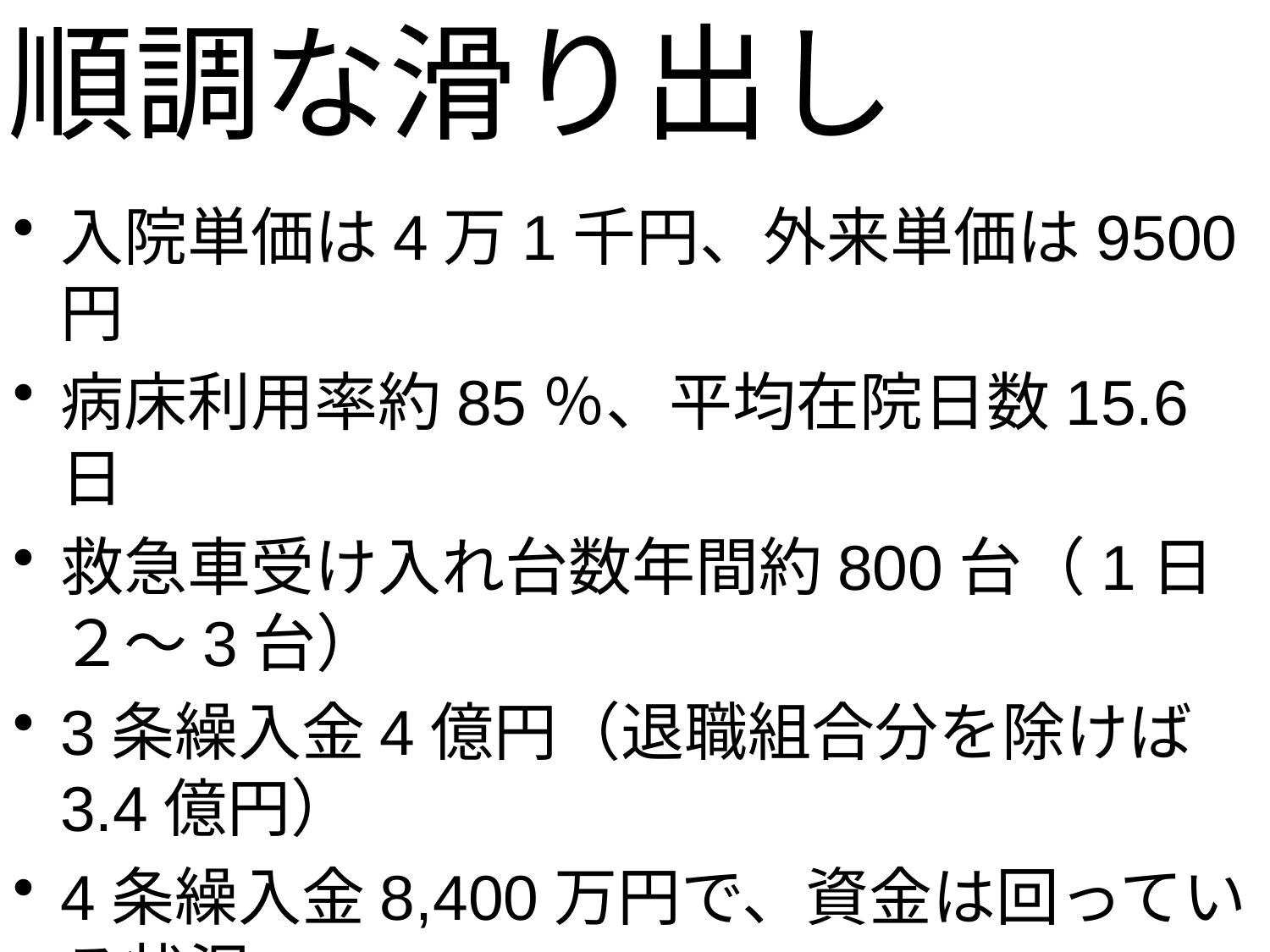

# 順調な滑り出し
入院単価は4万1千円、外来単価は9500円
病床利用率約85％、平均在院日数15.6日
救急車受け入れ台数年間約800台（1日２〜3台）
3条繰入金4億円（退職組合分を除けば3.4億円）
4条繰入金8,400万円で、資金は回っている状況